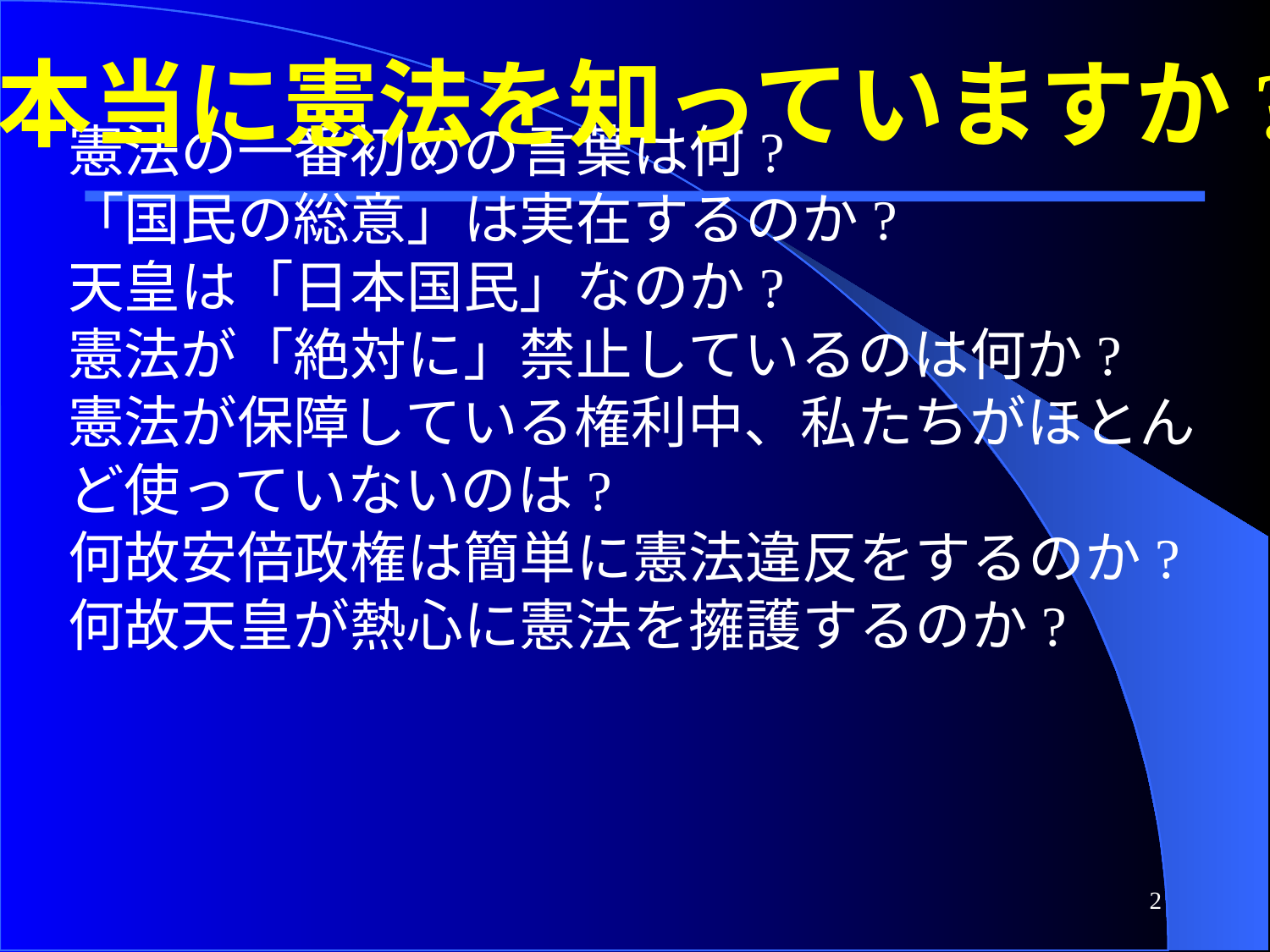

本当に憲法を知っていますか?

憲法の一番初めの言葉は何?
「国民の総意」は実在するのか?
天皇は「日本国民」なのか?
憲法が「絶対に」禁止しているのは何か?
憲法が保障している権利中、私たちがほとんど使っていないのは?
何故安倍政権は簡単に憲法違反をするのか?
何故天皇が熱心に憲法を擁護するのか?

2